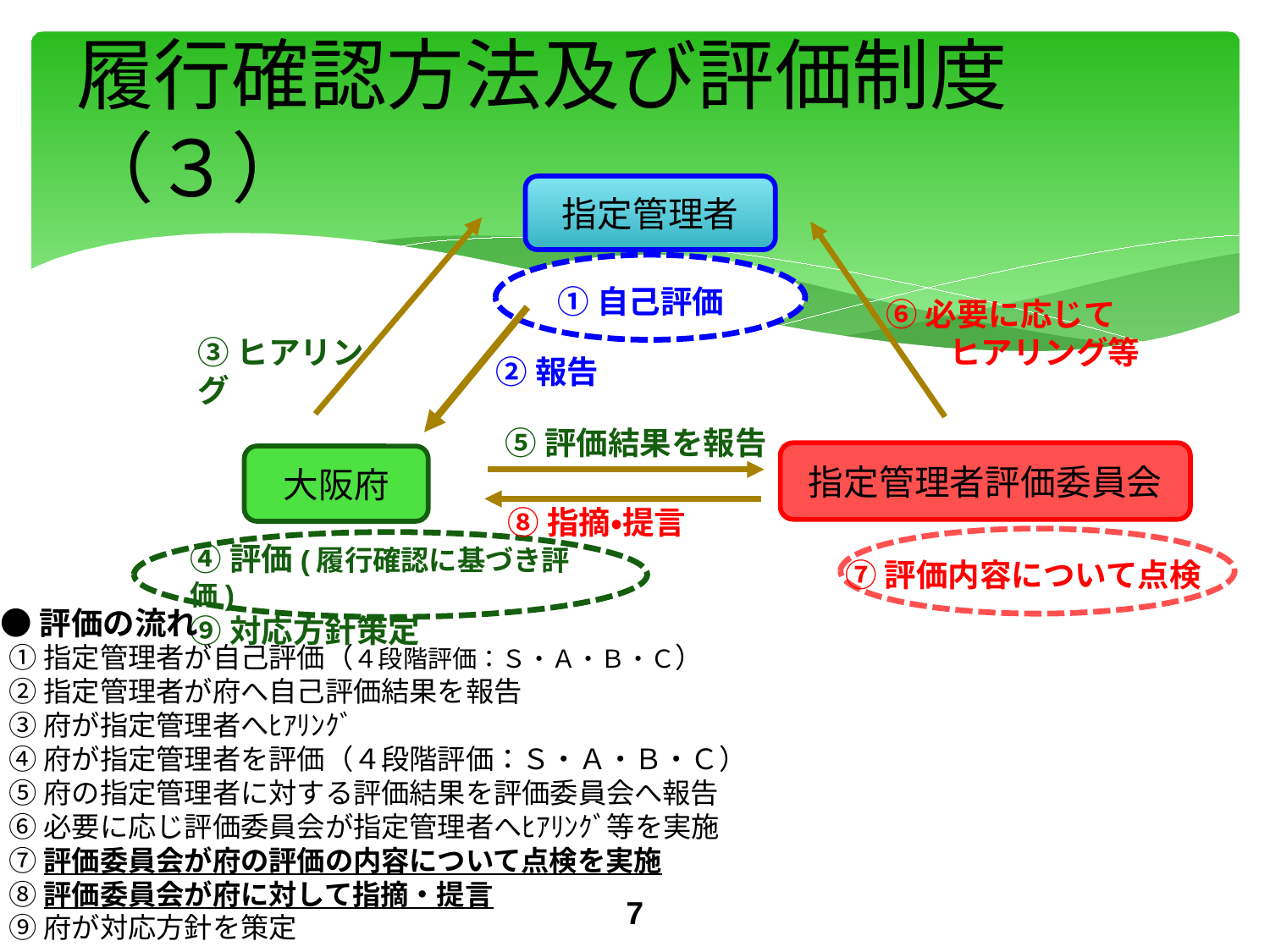

# 履行確認方法及び評価制度（３）
指定管理者

①自己評価
⑥必要に応じて
　　ヒアリング等
③ヒアリング
②報告
⑤評価結果を報告
指定管理者評価委員会
大阪府
⑧指摘・提言

⑦評価内容について点検

④評価(履行確認に基づき評価)
⑨対応方針策定
●評価の流れ
①指定管理者が自己評価（４段階評価：Ｓ・Ａ・Ｂ・Ｃ）
②指定管理者が府へ自己評価結果を報告
③府が指定管理者へﾋｱﾘﾝｸﾞ
④府が指定管理者を評価（４段階評価：Ｓ・Ａ・Ｂ・Ｃ）
⑤府の指定管理者に対する評価結果を評価委員会へ報告
⑥必要に応じ評価委員会が指定管理者へﾋｱﾘﾝｸﾞ等を実施
⑦評価委員会が府の評価の内容について点検を実施
⑧評価委員会が府に対して指摘・提言
⑨府が対応方針を策定
7